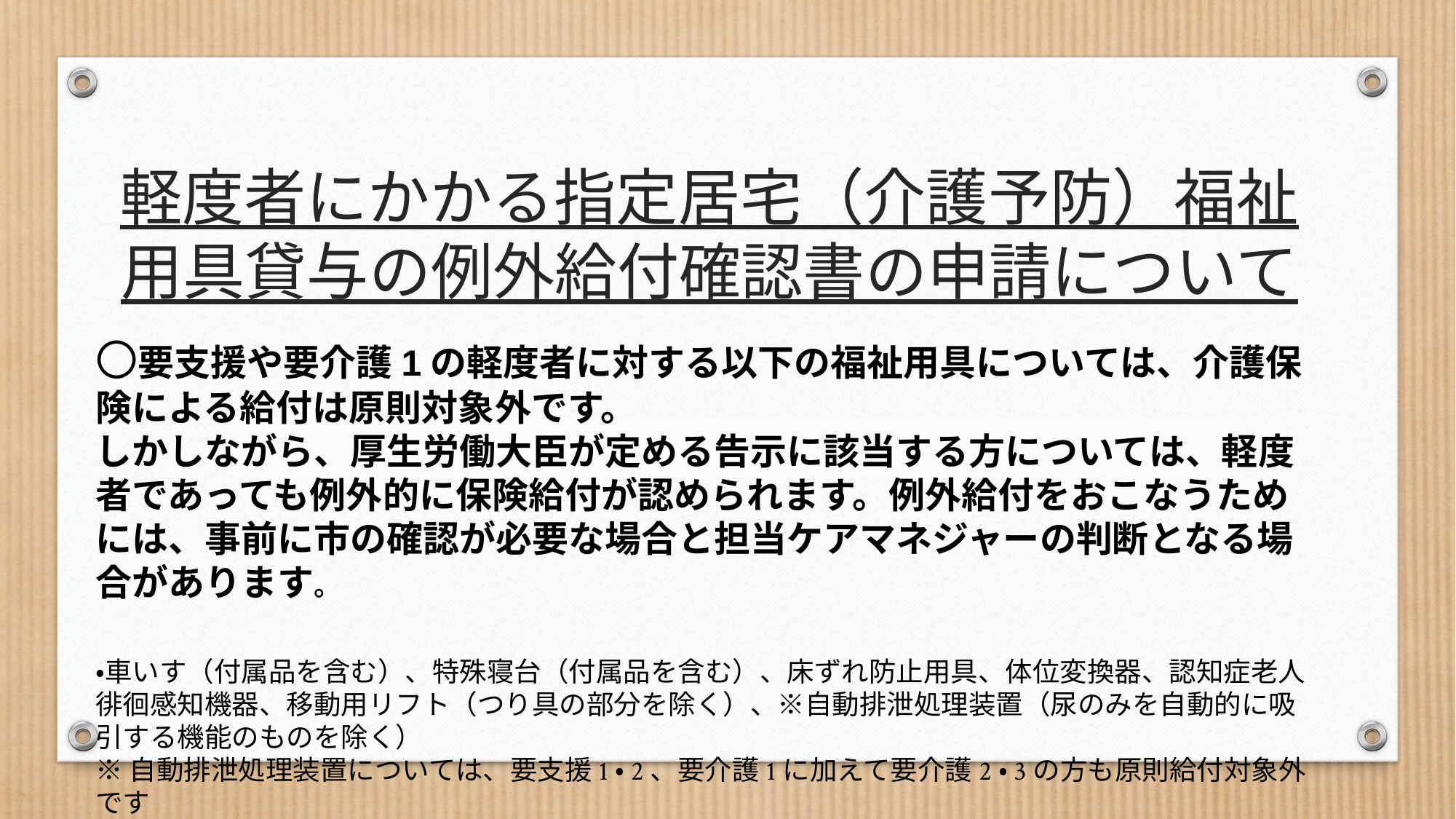

# 軽度者にかかる指定居宅（介護予防）福祉用具貸与の例外給付確認書の申請について
〇要支援や要介護1の軽度者に対する以下の福祉用具については、介護保険による給付は原則対象外です。
しかしながら、厚生労働大臣が定める告示に該当する方については、軽度者であっても例外的に保険給付が認められます。例外給付をおこなうためには、事前に市の確認が必要な場合と担当ケアマネジャーの判断となる場合があります。

・車いす（付属品を含む）、特殊寝台（付属品を含む）、床ずれ防止用具、体位変換器、認知症老人徘徊感知機器、移動用リフト（つり具の部分を除く）、※自動排泄処理装置（尿のみを自動的に吸引する機能のものを除く）
※自動排泄処理装置については、要支援1・2、要介護1に加えて要介護2・3の方も原則給付対象外です